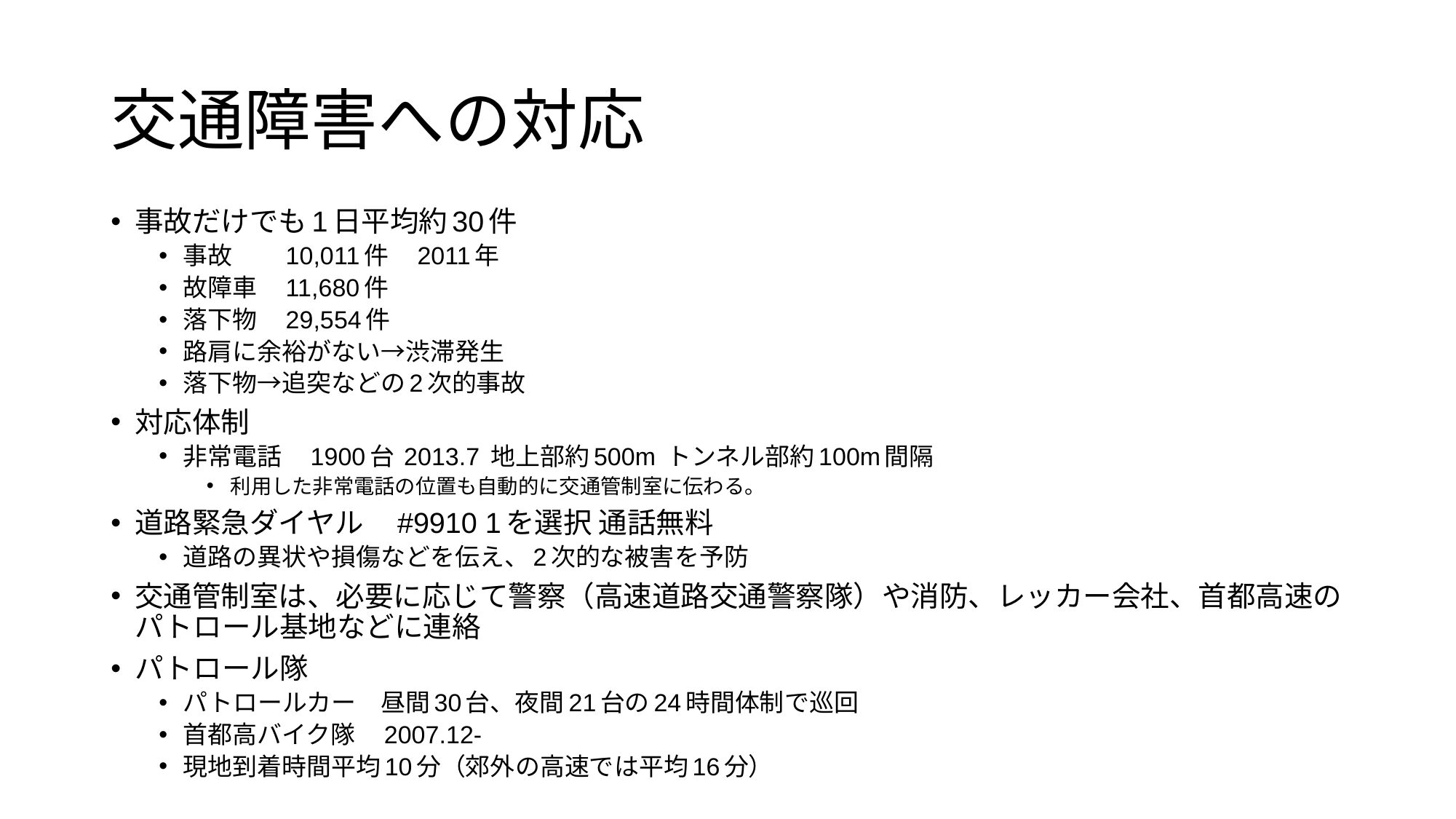

# 交通障害への対応
事故だけでも1日平均約30件
事故　　10,011件　2011年
故障車　11,680件
落下物　29,554件
路肩に余裕がない→渋滞発生
落下物→追突などの2次的事故
対応体制
非常電話　1900台 2013.7 地上部約500m トンネル部約100m間隔
利用した非常電話の位置も自動的に交通管制室に伝わる。
道路緊急ダイヤル　#9910 1を選択 通話無料
道路の異状や損傷などを伝え、2次的な被害を予防
交通管制室は、必要に応じて警察（高速道路交通警察隊）や消防、レッカー会社、首都高速のパトロール基地などに連絡
パトロール隊
パトロールカー　昼間30台、夜間21台の24時間体制で巡回
首都高バイク隊　2007.12-
現地到着時間平均10分（郊外の高速では平均16分）